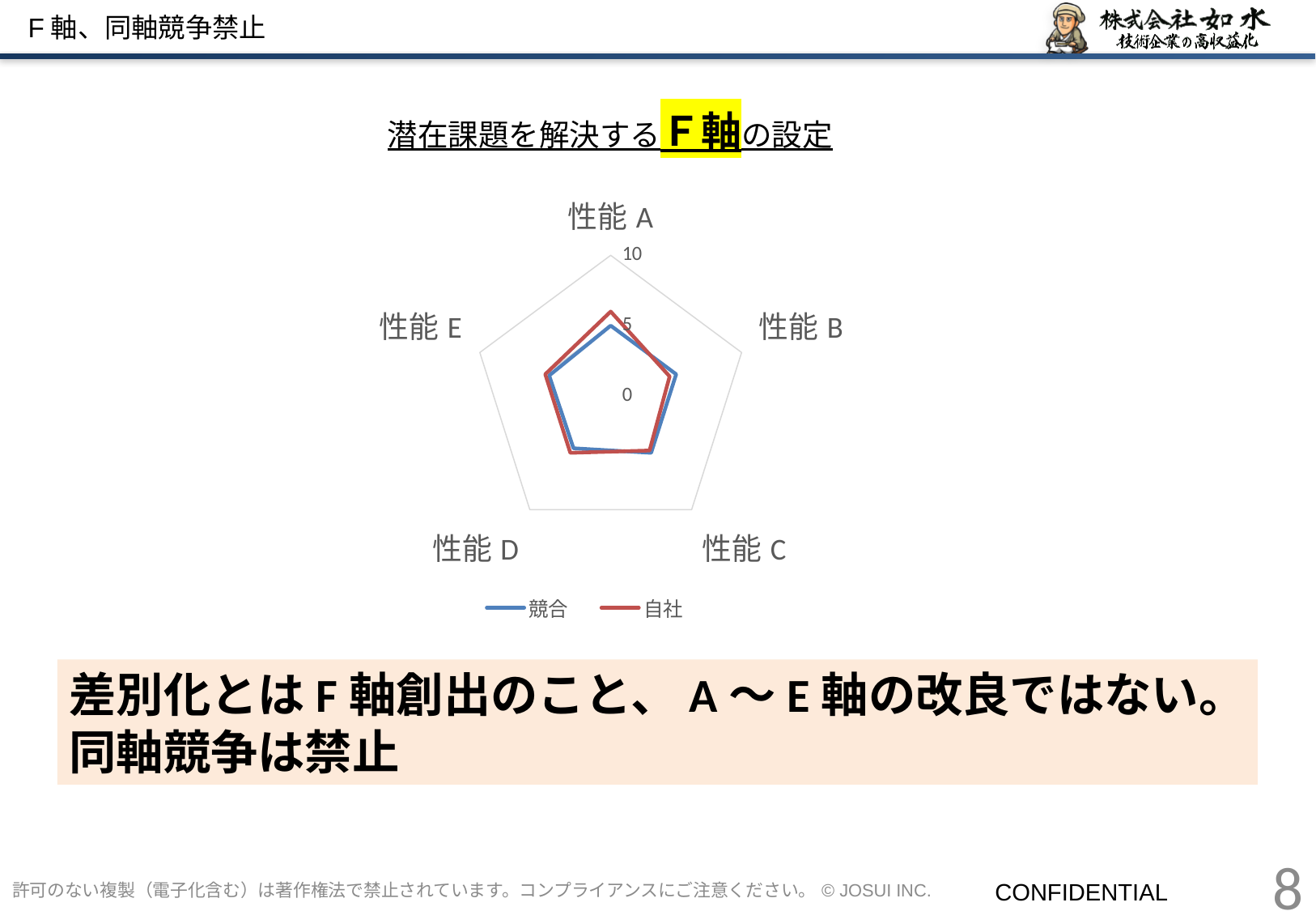

# F軸、同軸競争禁止
潜在課題を解決するＦ軸の設定

### Chart

| Category | 競合 | 自社 |
|---|---|---|
| 性能A | 5.0 | 6.0 |
| 性能B | 5.0 | 4.5 |
| 性能C | 5.0 | 4.8 |
| 性能D | 4.6 | 5.0 |
| 性能E | 4.7 | 5.0 |
差別化とはF軸創出のこと、A〜E軸の改良ではない。
同軸競争は禁止
8
許可のない複製（電子化含む）は著作権法で禁止されています。コンプライアンスにご注意ください。© JOSUI INC.